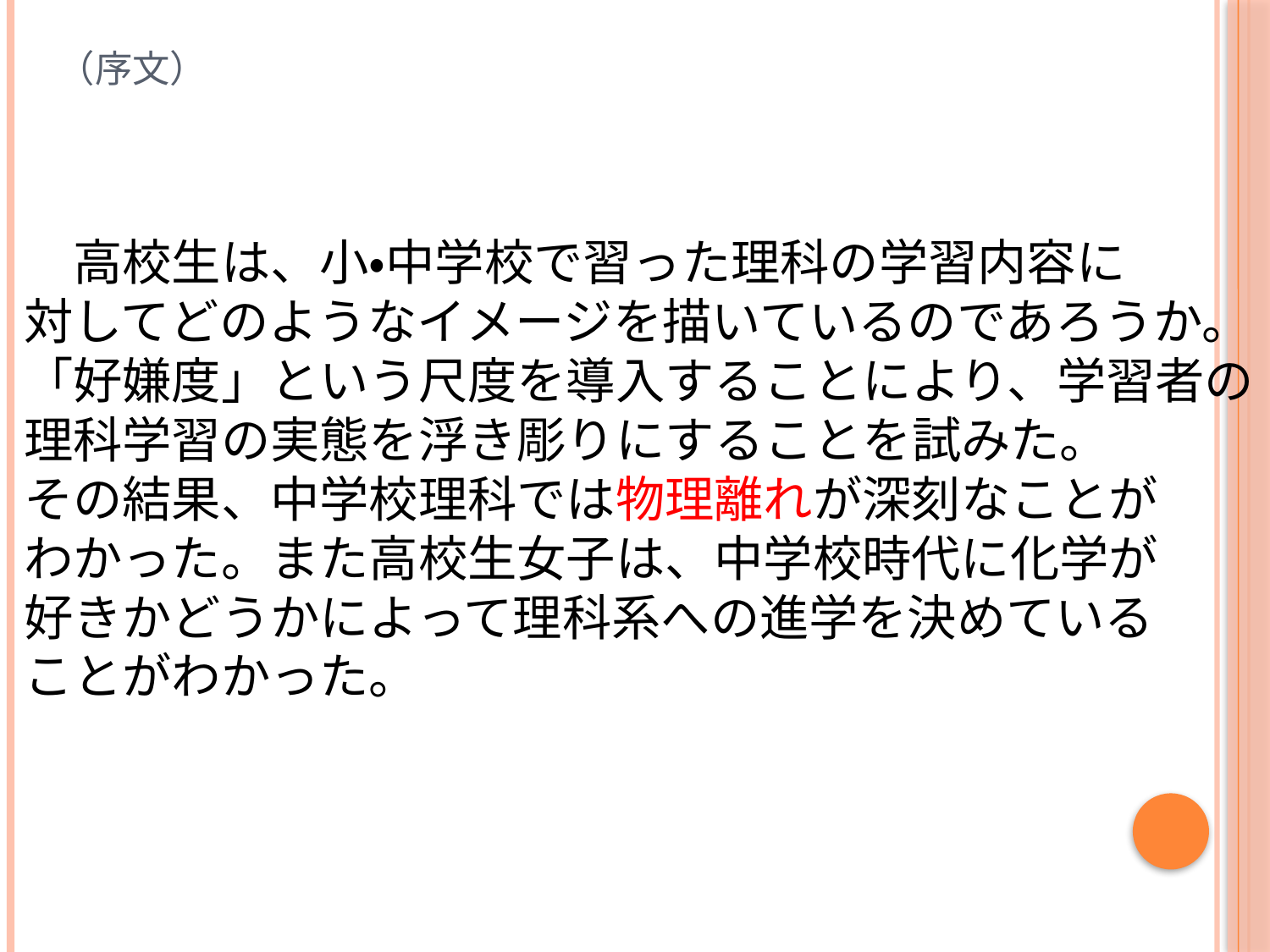

# （序文）
　高校生は、小・中学校で習った理科の学習内容に
対してどのようなイメージを描いているのであろうか。
「好嫌度」という尺度を導入することにより、学習者の
理科学習の実態を浮き彫りにすることを試みた。
その結果、中学校理科では物理離れが深刻なことが
わかった。また高校生女子は、中学校時代に化学が
好きかどうかによって理科系への進学を決めている
ことがわかった。